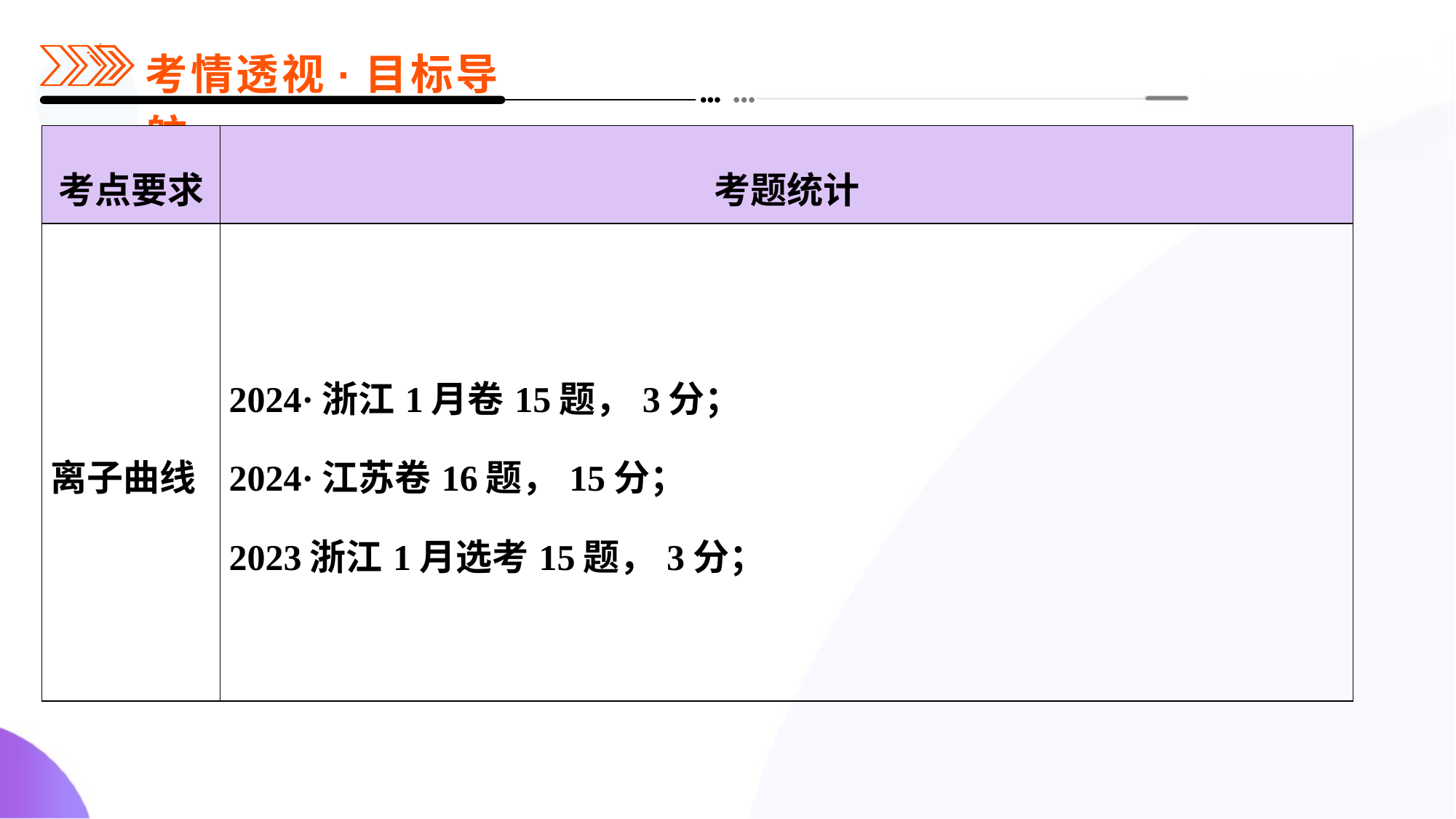

| 考点要求 | 考题统计 |
| --- | --- |
| 离子曲线 | 2024·浙江1月卷15题，3分； 2024·江苏卷16题，15分； 2023浙江1月选考15题，3分； |